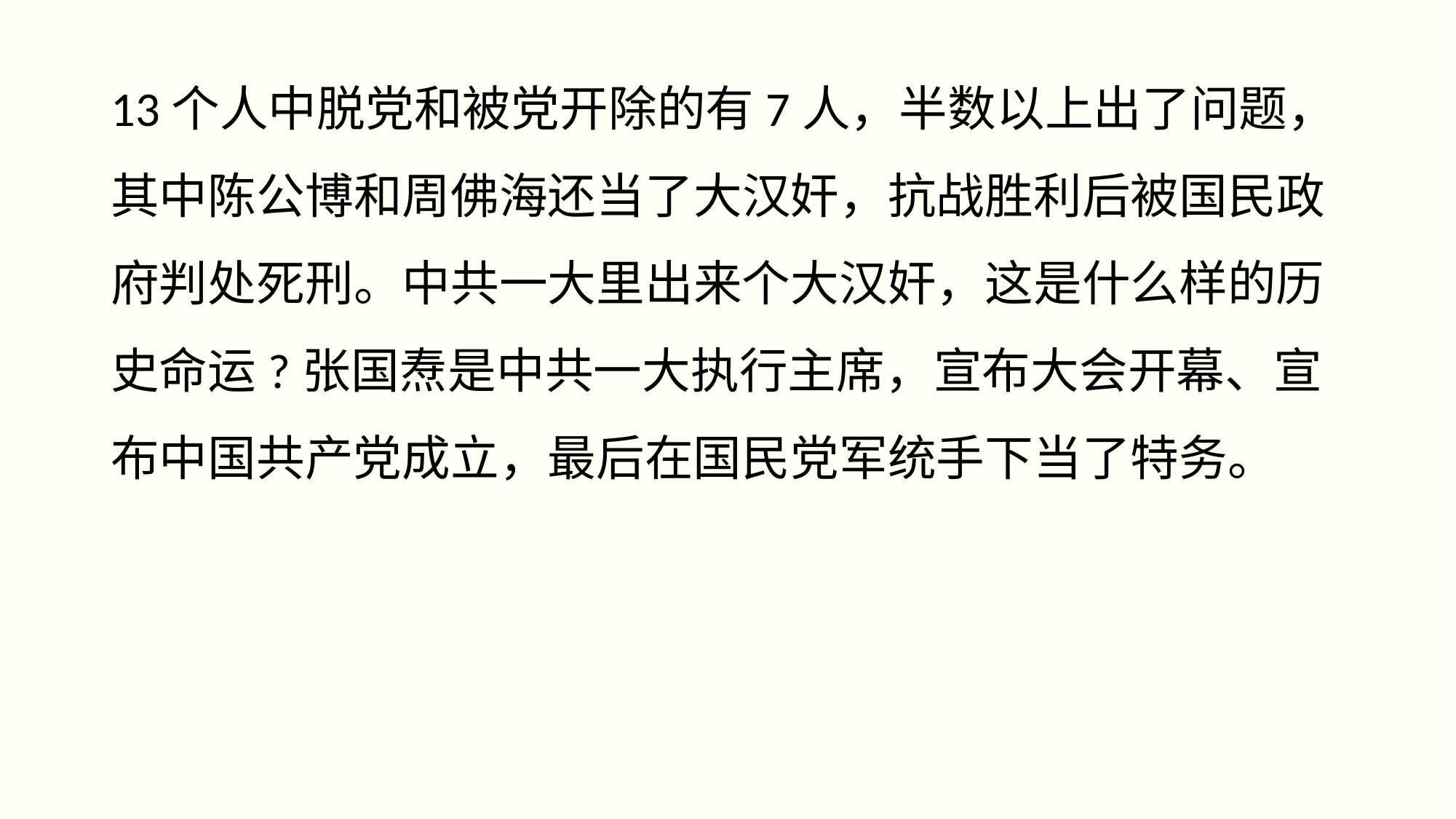

# 13个人中脱党和被党开除的有7人，半数以上出了问题，其中陈公博和周佛海还当了大汉奸，抗战胜利后被国民政府判处死刑。中共一大里出来个大汉奸，这是什么样的历史命运?张国焘是中共一大执行主席，宣布大会开幕、宣布中国共产党成立，最后在国民党军统手下当了特务。